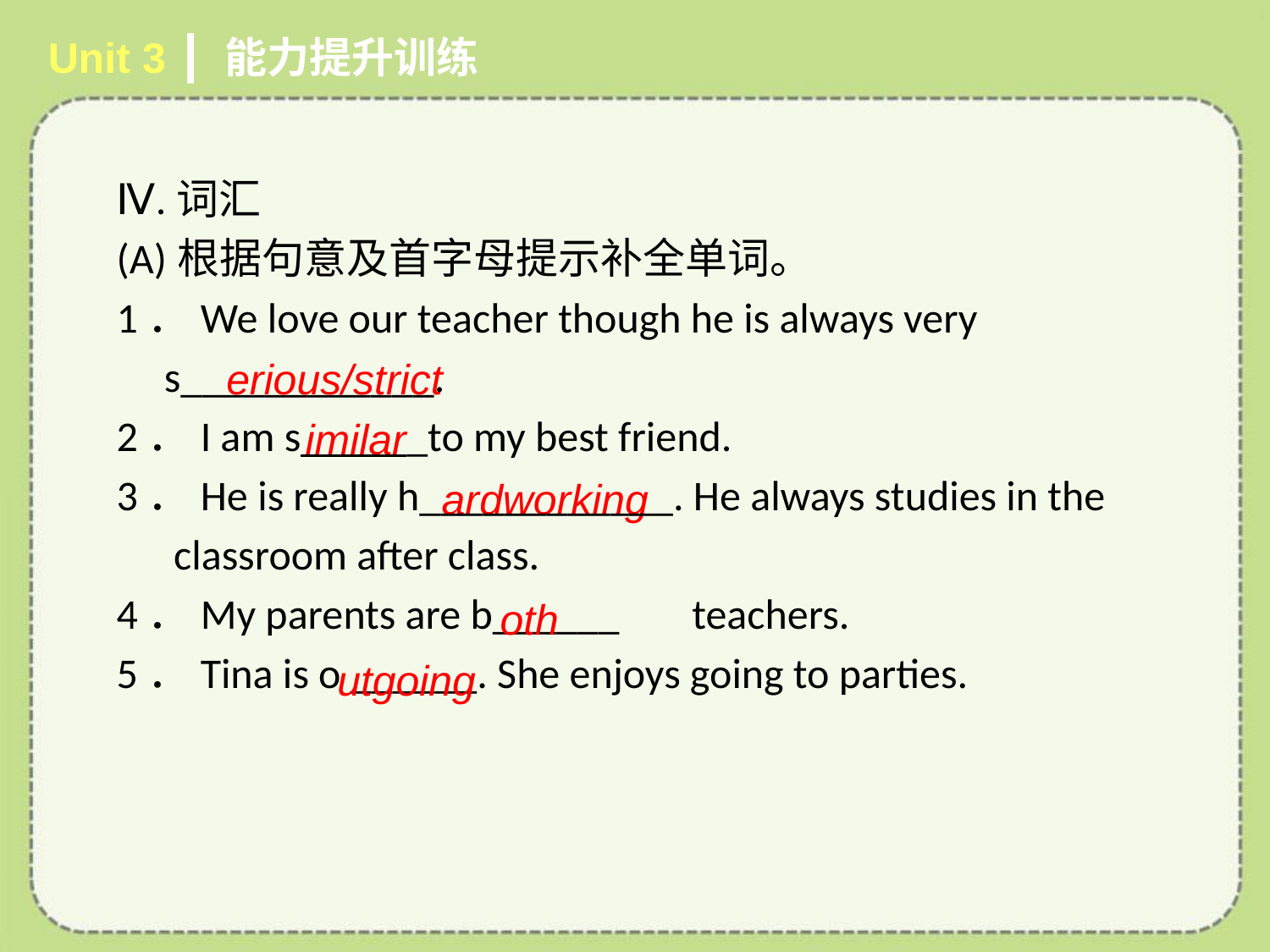

Unit 3 ┃ 能力提升训练
# Ⅳ.词汇
(A)根据句意及首字母提示补全单词。
1．We love our teacher though he is always very
     s____________.
2．I am s______to my best friend.
3．He is really h____________. He always studies in the
      classroom after class.
4．My parents are b______　 teachers.
5．Tina is o ______. She enjoys going to parties.
erious/strict

imilar
 ard­working
oth

utgoing